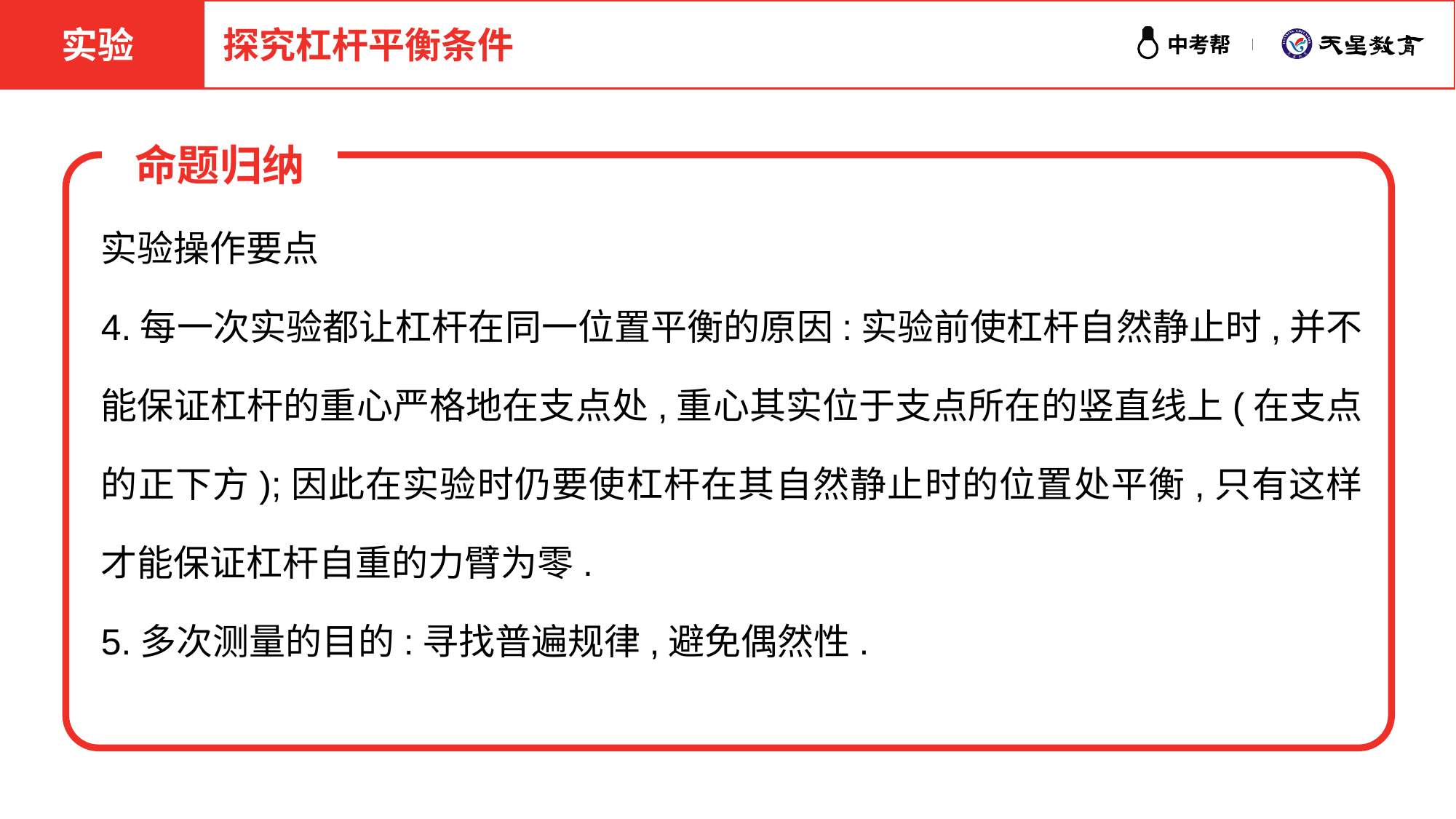

实验
探究杠杆平衡条件
命题归纳

实验操作要点
4.每一次实验都让杠杆在同一位置平衡的原因:实验前使杠杆自然静止时,并不能保证杠杆的重心严格地在支点处,重心其实位于支点所在的竖直线上(在支点的正下方);因此在实验时仍要使杠杆在其自然静止时的位置处平衡,只有这样才能保证杠杆自重的力臂为零.
5.多次测量的目的:寻找普遍规律,避免偶然性.